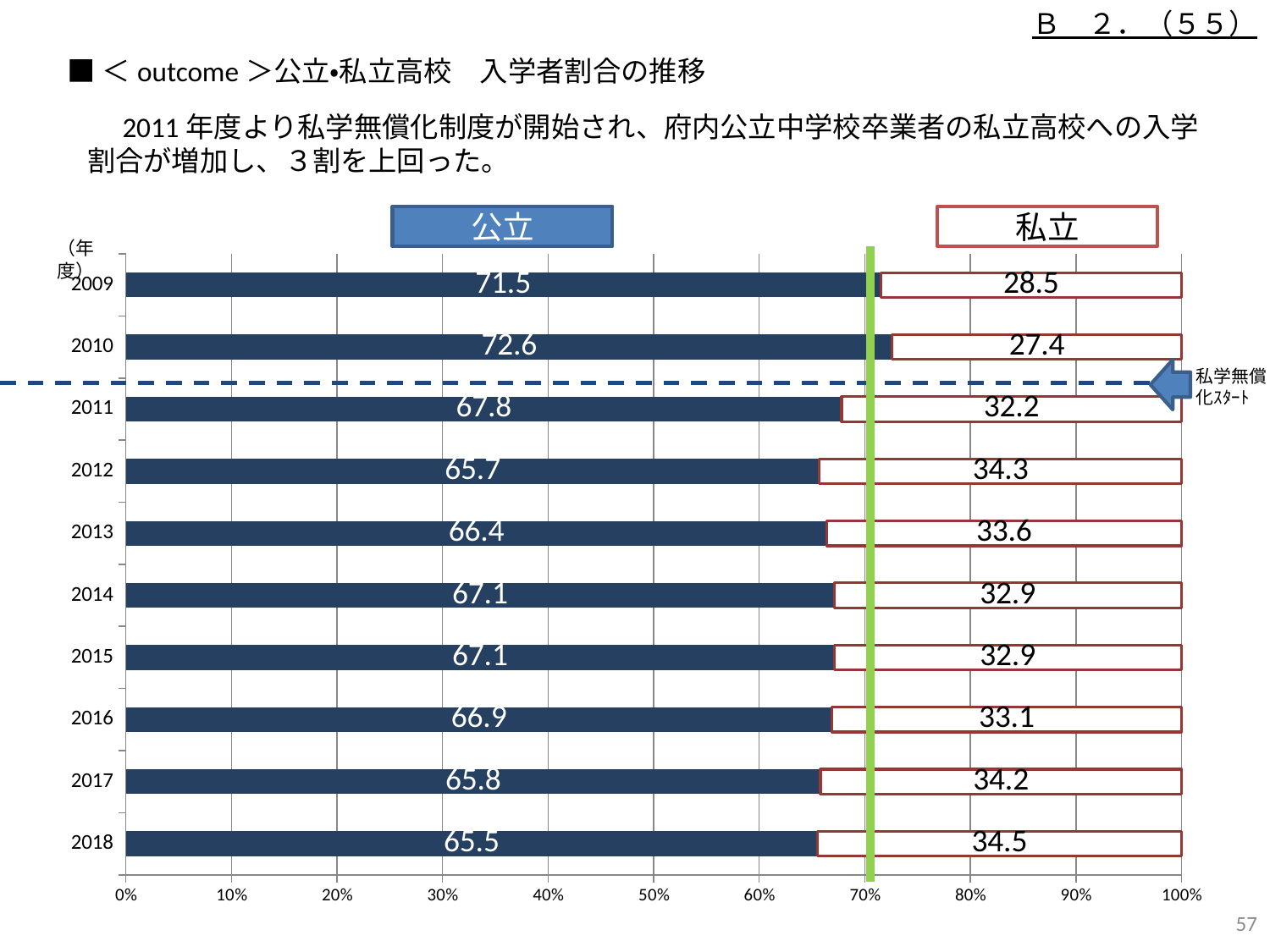

Ｂ　２．（５５）
■＜outcome＞公立・私立高校　入学者割合の推移
　2011年度より私学無償化制度が開始され、府内公立中学校卒業者の私立高校への入学割合が増加し、３割を上回った。
公立
私立
（年度）

### Chart

| Category | 公立 | 私立 |
|---|---|---|
| 2018 | 65.5 | 34.5 |
| 2017 | 65.8 | 34.2 |
| 2016 | 66.9 | 33.1 |
| 2015 | 67.1 | 32.9 |
| 2014 | 67.1 | 32.9 |
| 2013 | 66.4 | 33.6 |
| 2012 | 65.7 | 34.3 |
| 2011 | 67.8 | 32.2 |
| 2010 | 72.6 | 27.4 |
| 2009 | 71.5 | 28.5 |
私学無償化ｽﾀｰﾄ

57